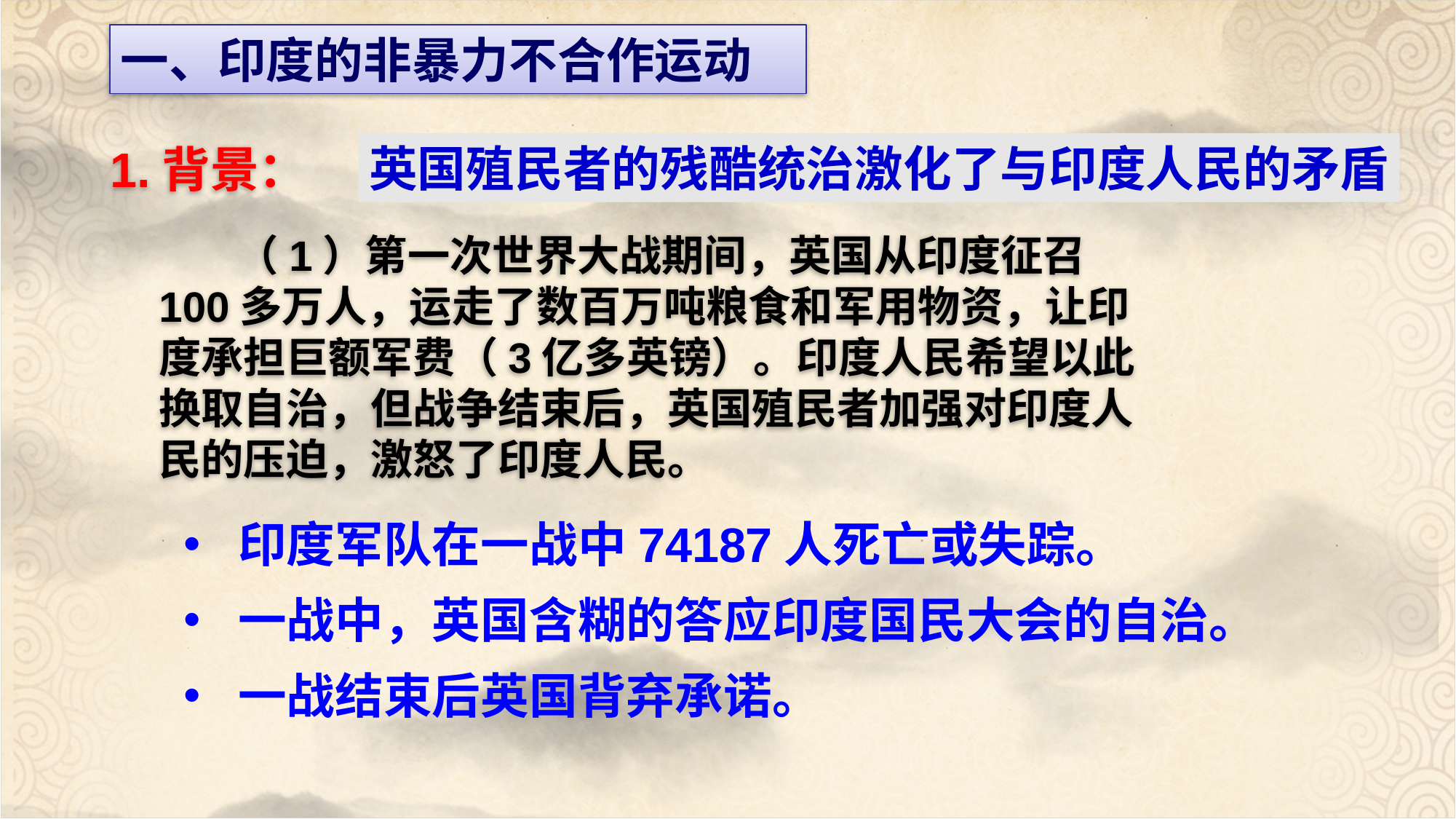

一、印度的非暴力不合作运动
英国殖民者的残酷统治激化了与印度人民的矛盾
1.背景：
       （1）第一次世界大战期间，英国从印度征召100多万人，运走了数百万吨粮食和军用物资，让印度承担巨额军费（3亿多英镑）。印度人民希望以此换取自治，但战争结束后，英国殖民者加强对印度人民的压迫，激怒了印度人民。
印度军队在一战中74187人死亡或失踪。
一战中，英国含糊的答应印度国民大会的自治。
一战结束后英国背弃承诺。